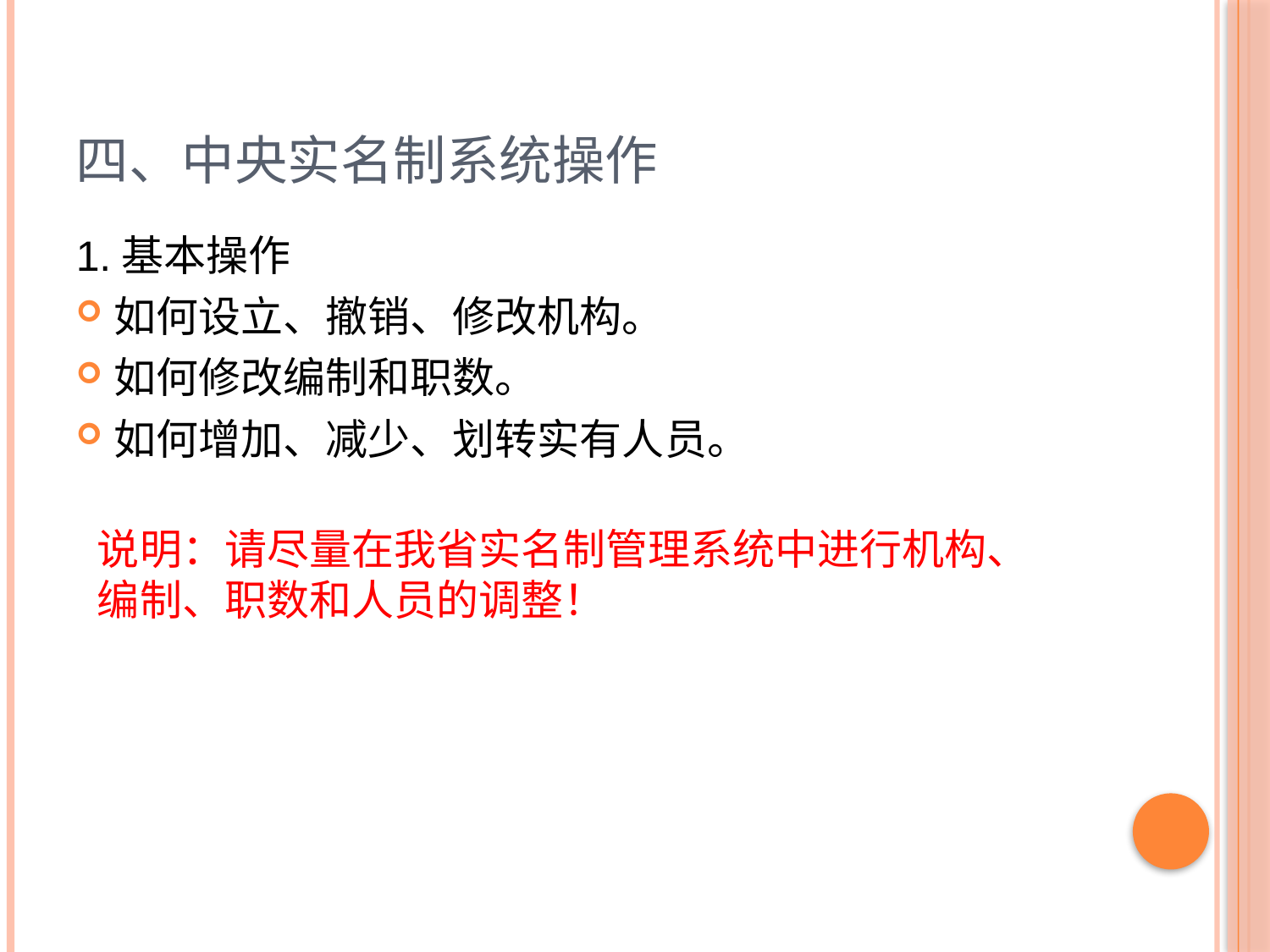

# 四、中央实名制系统操作
1.基本操作
如何设立、撤销、修改机构。
如何修改编制和职数。
如何增加、减少、划转实有人员。

说明：请尽量在我省实名制管理系统中进行机构、编制、职数和人员的调整！